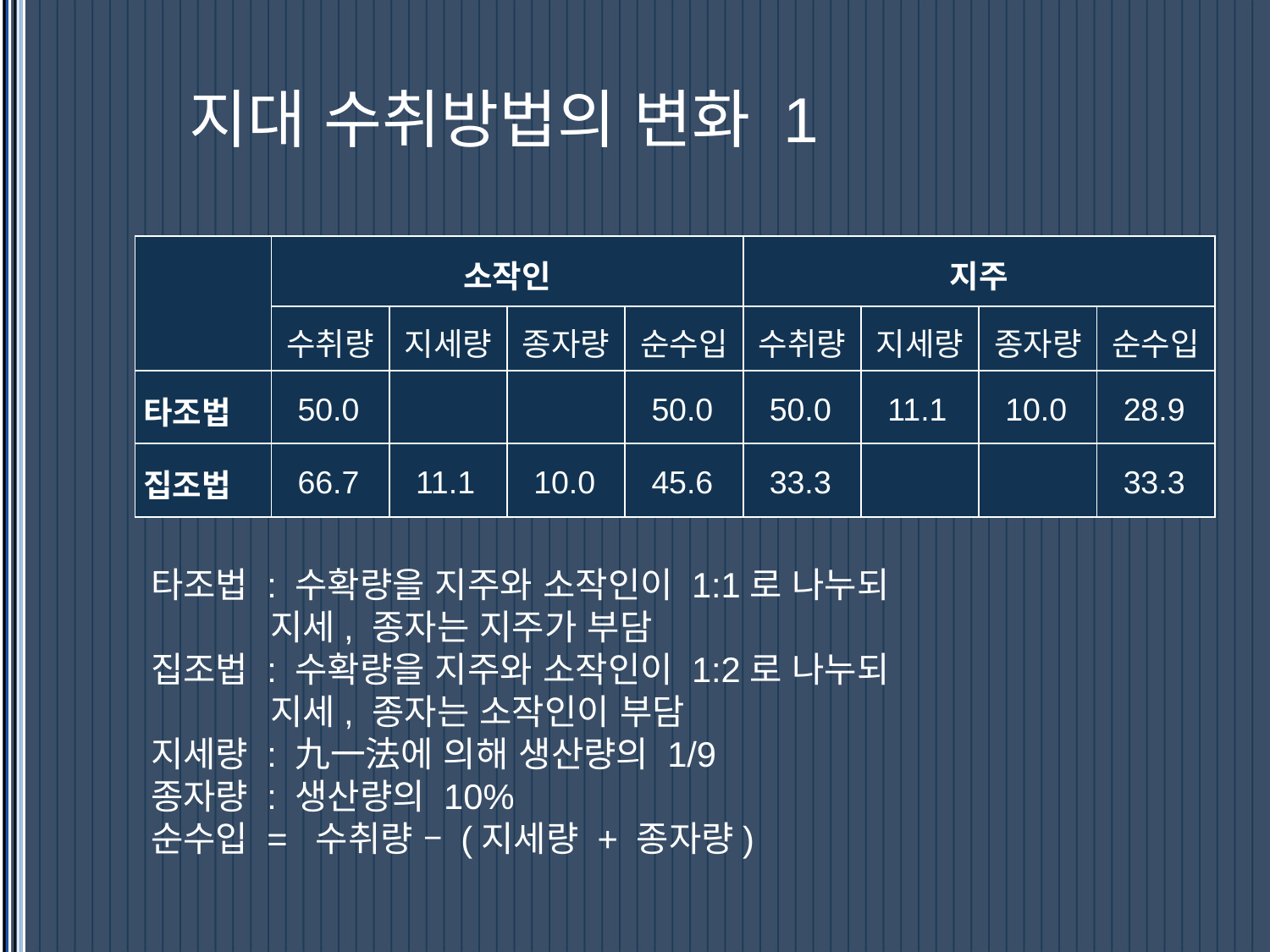

# 지대 수취방법의 변화 1
|  | 소작인 |  |  |  | 지주 |  |  |  |
| --- | --- | --- | --- | --- | --- | --- | --- | --- |
|  | 수취량 | 지세량 | 종자량 | 순수입 | 수취량 | 지세량 | 종자량 | 순수입 |
| 타조법 | 50.0 |  |  | 50.0 | 50.0 | 11.1 | 10.0 | 28.9 |
| 집조법 | 66.7 | 11.1 | 10.0 | 45.6 | 33.3 |  |  | 33.3 |
타조법 : 수확량을 지주와 소작인이 1:1로 나누되
            지세, 종자는 지주가 부담
집조법 : 수확량을 지주와 소작인이 1:2로 나누되
            지세, 종자는 소작인이 부담
지세량 : 九一法에 의해 생산량의 1/9
종자량 : 생산량의 10%
순수입 =  수취량 – (지세량 + 종자량)